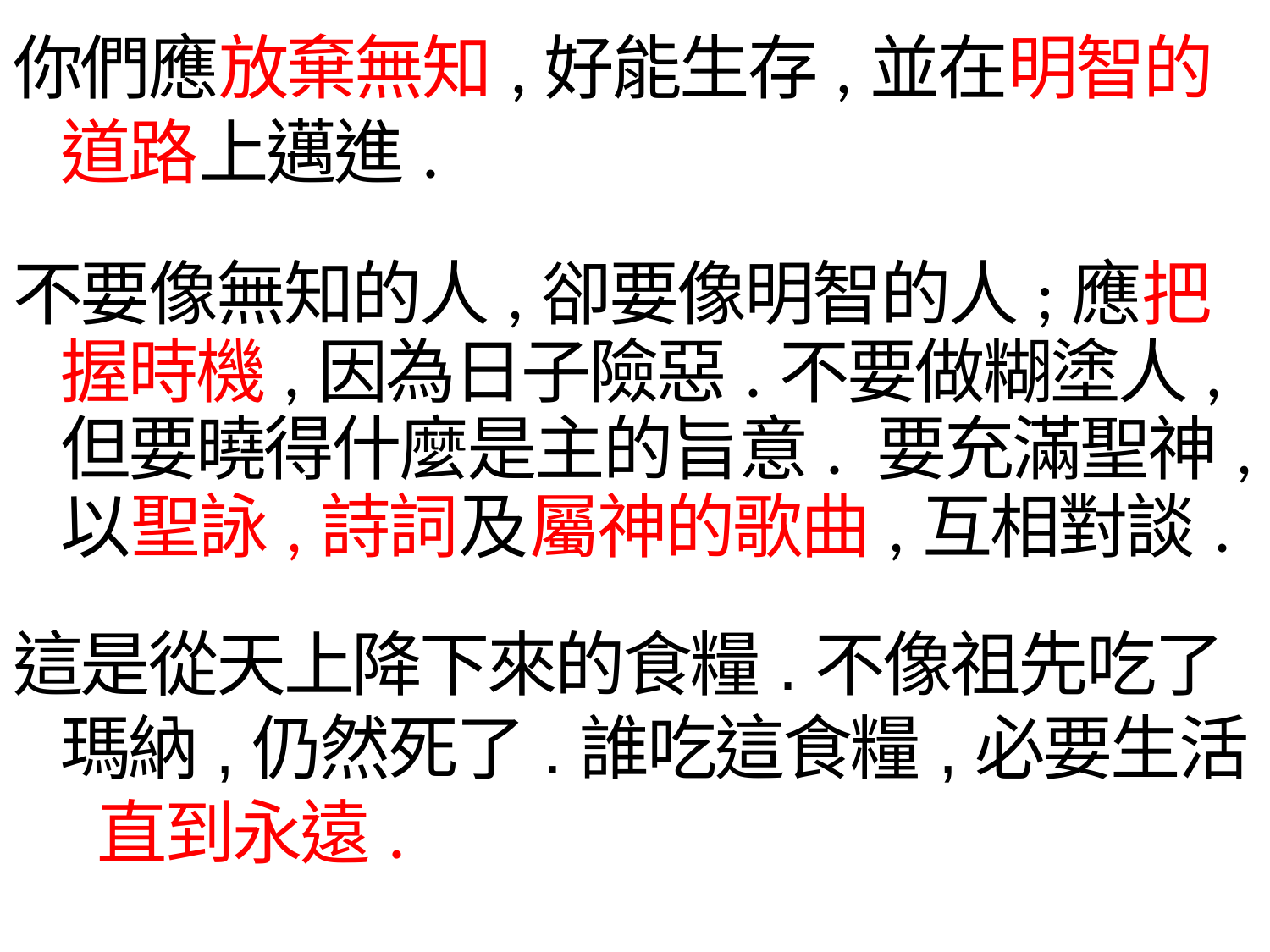

你們應放棄無知,好能生存,並在明智的道路上邁進.
不要像無知的人,卻要像明智的人;應把握時機,因為日子險惡.不要做糊塗人,但要曉得什麼是主的旨意. 要充滿聖神,
以聖詠,詩詞及屬神的歌曲,互相對談.
這是從天上降下來的食糧.不像祖先吃了瑪納,仍然死了.誰吃這食糧,必要生活, 直到永遠.